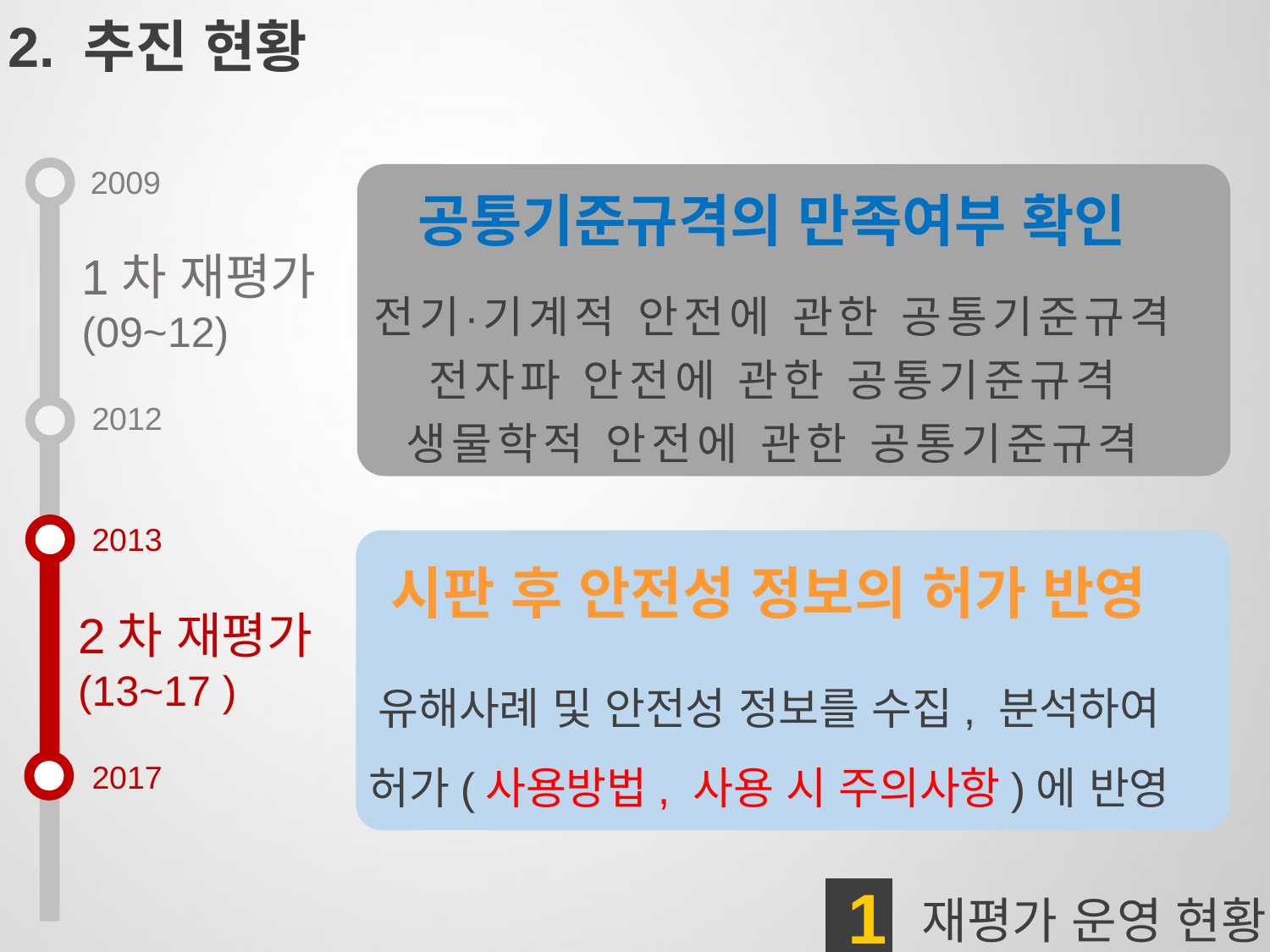

2. 추진 현황
2009

공통기준규격의 만족여부 확인

전기∙기계적 안전에 관한 공통기준규격
전자파 안전에 관한 공통기준규격
생물학적 안전에 관한 공통기준규격
1차 재평가
(09~12)
2012

2013

시판 후 안전성 정보의 허가 반영

유해사례 및 안전성 정보를 수집, 분석하여
허가(사용방법, 사용 시 주의사항)에 반영
2차 재평가
(13~17 )

2017

1

 재평가 운영 현황